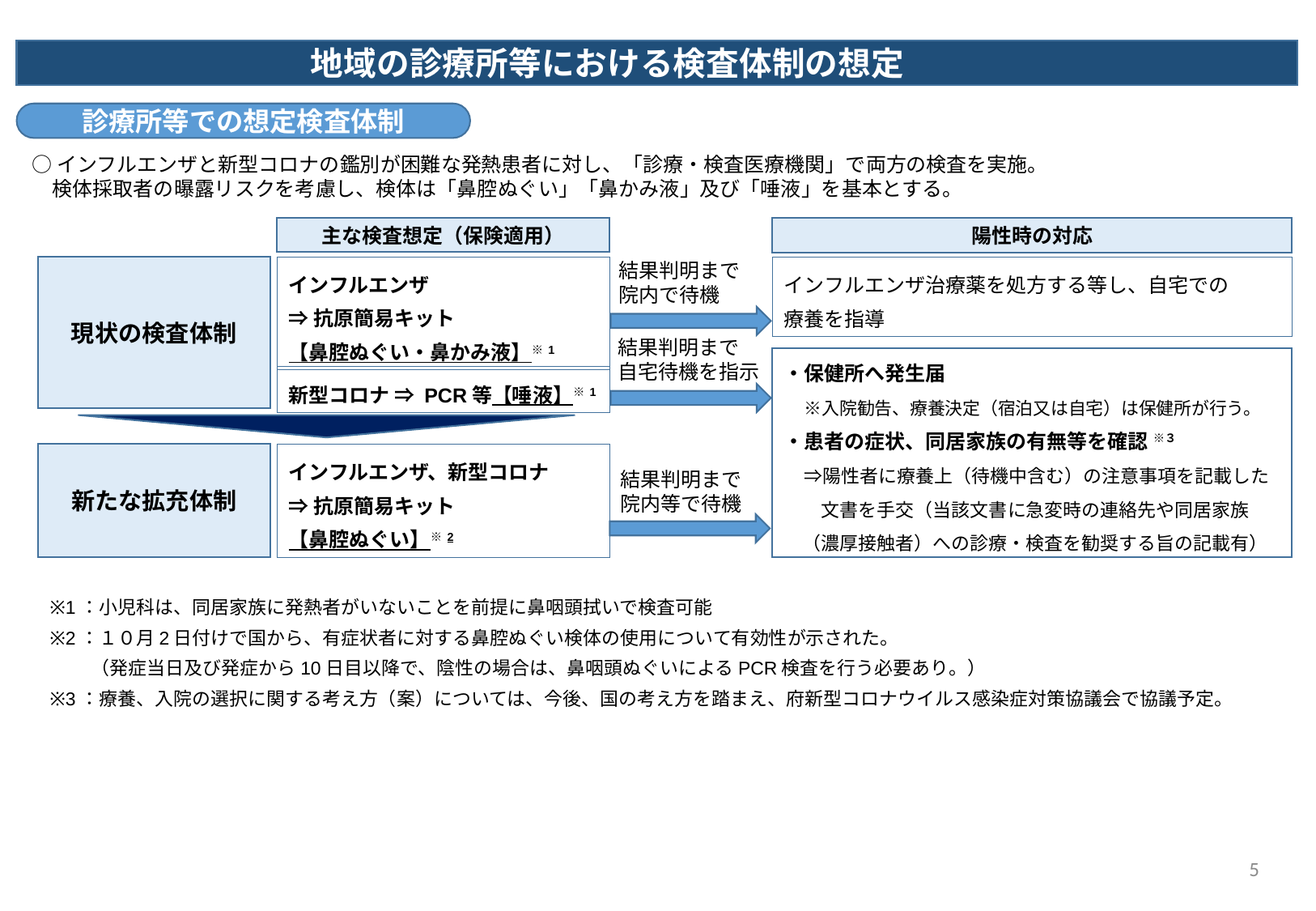

地域の診療所等における検査体制の想定
診療所等での想定検査体制
○インフルエンザと新型コロナの鑑別が困難な発熱患者に対し、「診療・検査医療機関」で両方の検査を実施。
　検体採取者の曝露リスクを考慮し、検体は「鼻腔ぬぐい」「鼻かみ液」及び「唾液」を基本とする。
主な検査想定（保険適用）
陽性時の対応
結果判明まで
院内で待機
インフルエンザ
⇒抗原簡易キット
【鼻腔ぬぐい・鼻かみ液】※1
現状の検査体制
インフルエンザ治療薬を処方する等し、自宅での
療養を指導

結果判明まで
自宅待機を指示
・保健所へ発生届
　※入院勧告、療養決定（宿泊又は自宅）は保健所が行う。
・患者の症状、同居家族の有無等を確認 ※３
　⇒陽性者に療養上（待機中含む）の注意事項を記載した
　　文書を手交（当該文書に急変時の連絡先や同居家族
　（濃厚接触者）への診療・検査を勧奨する旨の記載有）
新型コロナ ⇒ PCR等【唾液】※1

新たな拡充体制
インフルエンザ、新型コロナ
⇒抗原簡易キット
【鼻腔ぬぐい】※2
結果判明まで
院内等で待機

※1：小児科は、同居家族に発熱者がいないことを前提に鼻咽頭拭いで検査可能
※2：１０月2日付けで国から、有症状者に対する鼻腔ぬぐい検体の使用について有効性が示された。
　　 （発症当日及び発症から10日目以降で、陰性の場合は、鼻咽頭ぬぐいによるPCR検査を行う必要あり。）
※3：療養、入院の選択に関する考え方（案）については、今後、国の考え方を踏まえ、府新型コロナウイルス感染症対策協議会で協議予定。
5